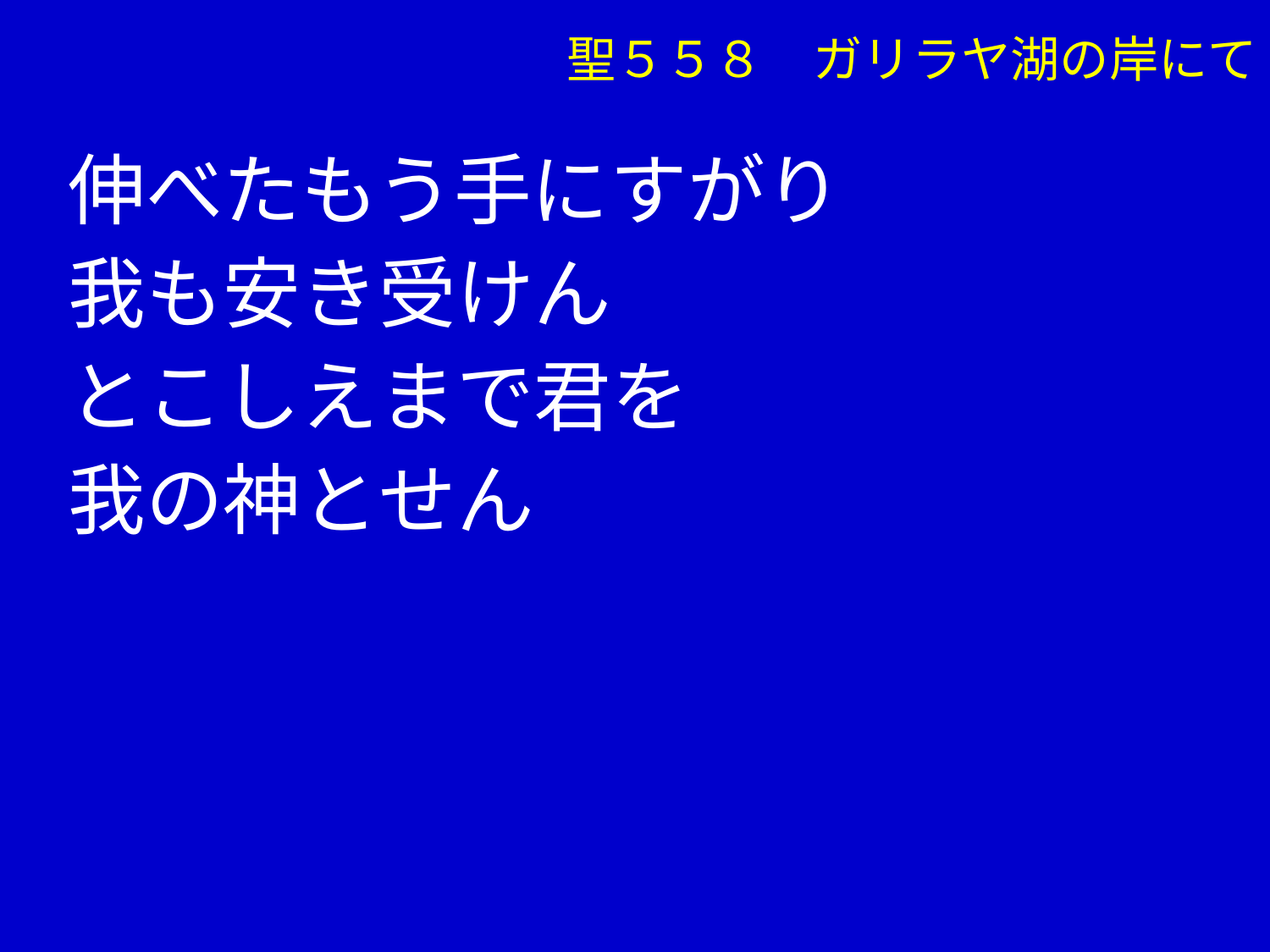

聖５５８　ガリラヤ湖の岸にて
伸べたもう手にすがり
我も安き受けん
とこしえまで君を
我の神とせん